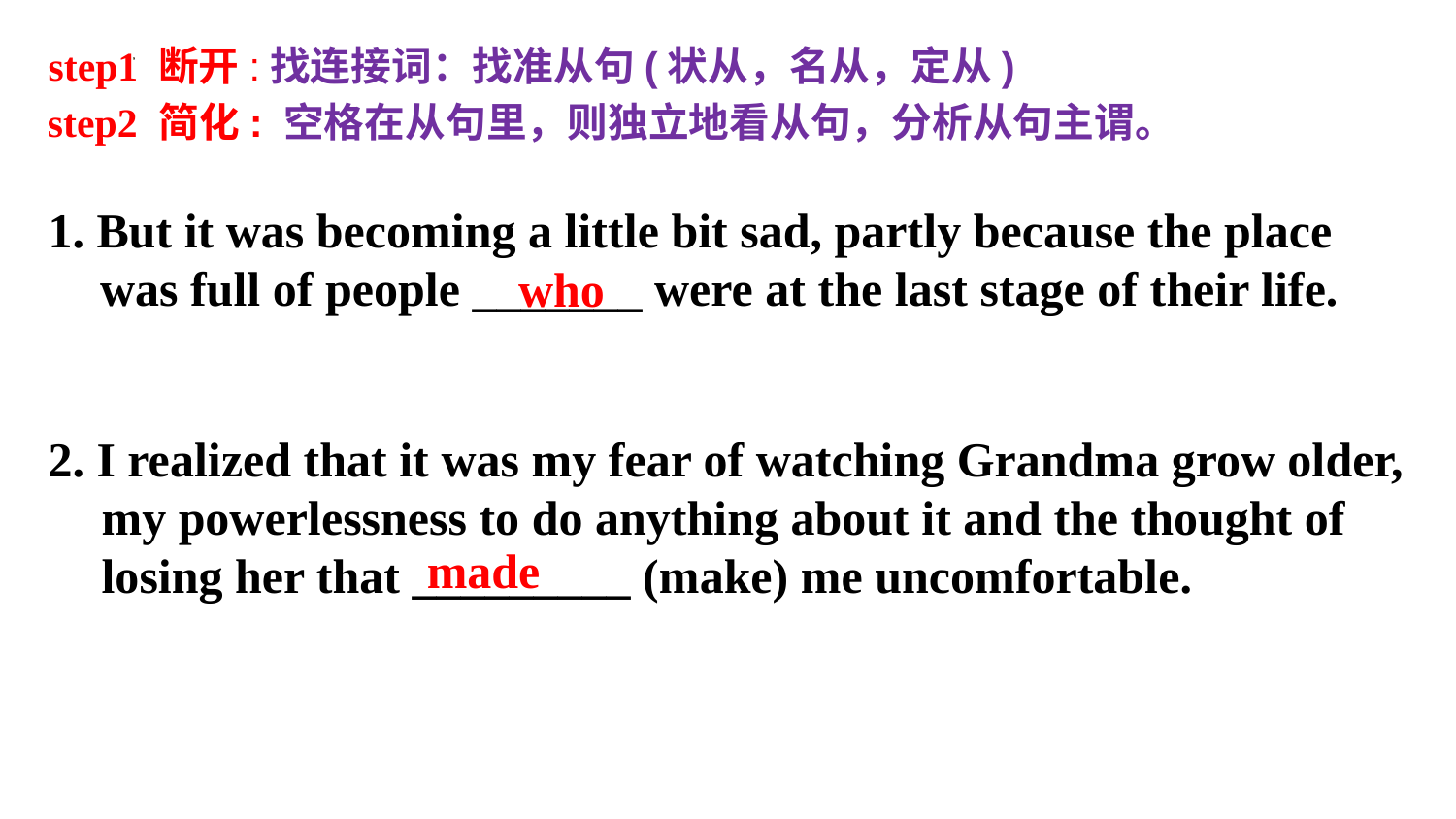

step1 断开:找连接词：找准从句(状从，名从，定从)
step2 简化: 空格在从句里，则独立地看从句，分析从句主谓。
1. But it was becoming a little bit sad, partly because the place was full of people _______ were at the last stage of their life.

2. I realized that it was my fear of watching Grandma grow older, my powerlessness to do anything about it and the thought of losing her that _________ (make) me uncomfortable.
who
made